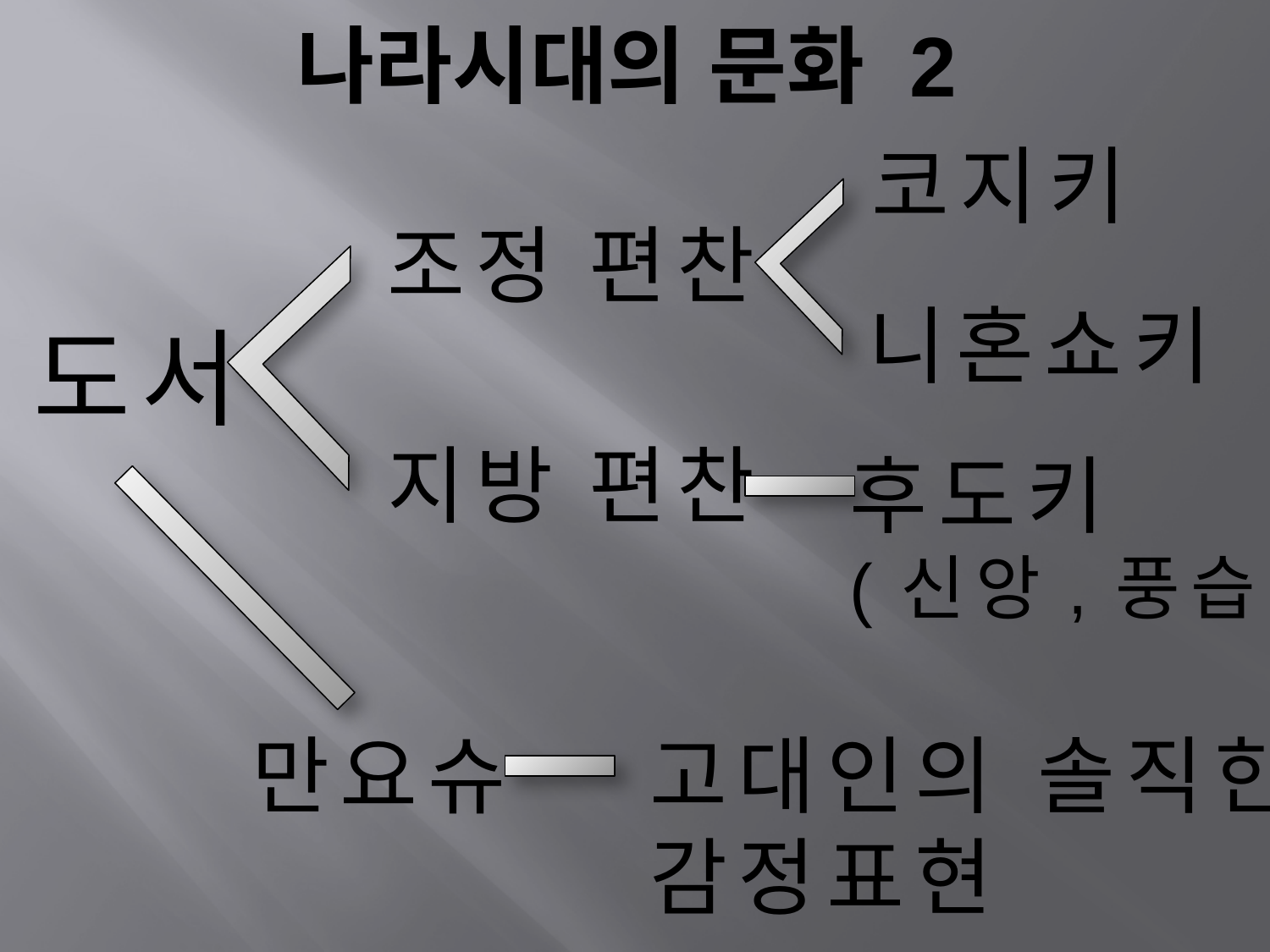

# 나라시대의 문화 2
코지키

니혼쇼키
조정 편찬

지방 편찬
도서

만요슈
후도키
(신앙,풍습)

고대인의 솔직한
감정표현